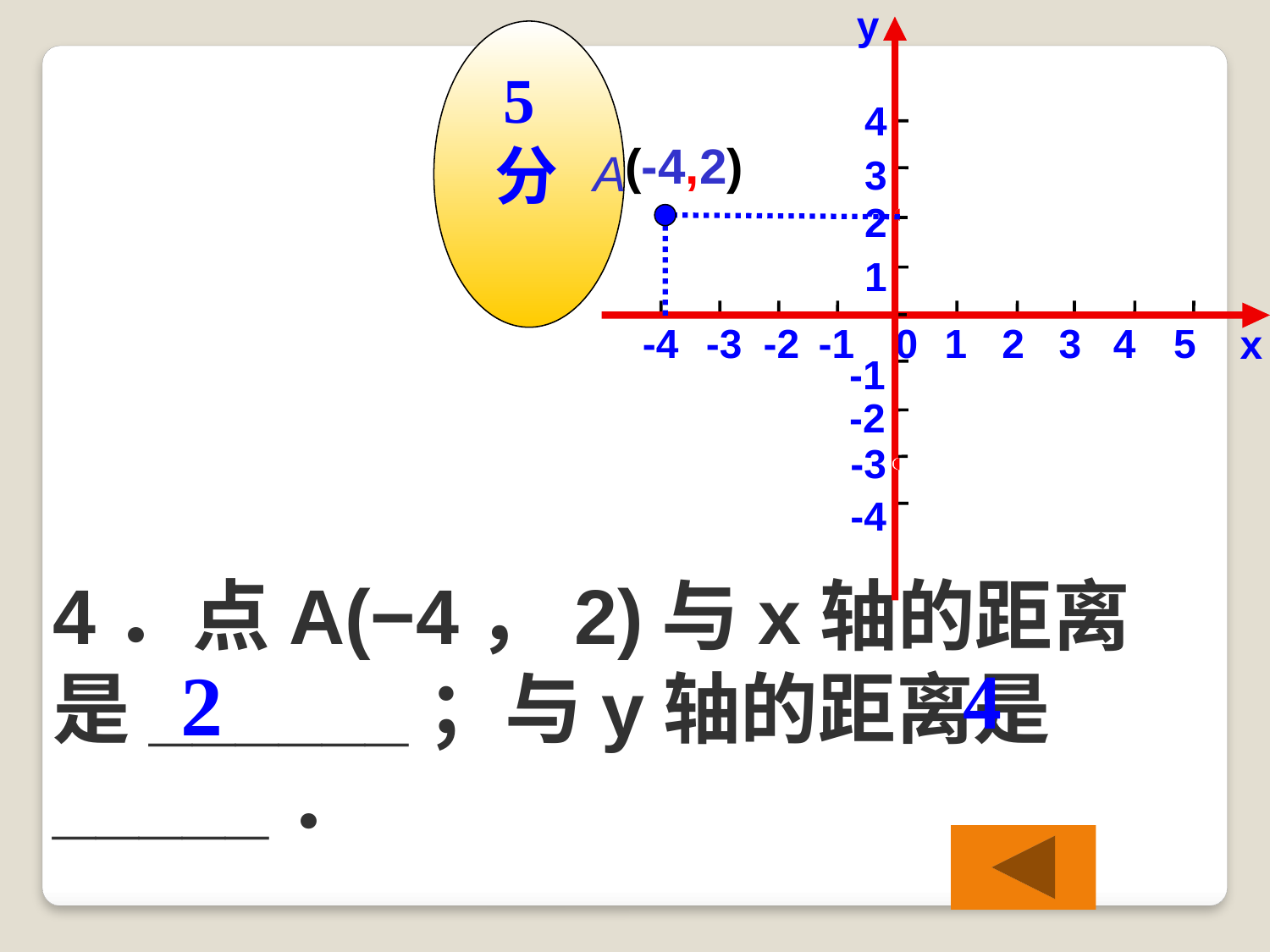

y

4

3

2

1

-4
-3
-2
-1
0
1
2
3
4
5
x
-1

-2

-3

-4

(-4,2)
A

5分
4．点A(−4，2)与x轴的距离是______；与y轴的距离是_____．

2
4